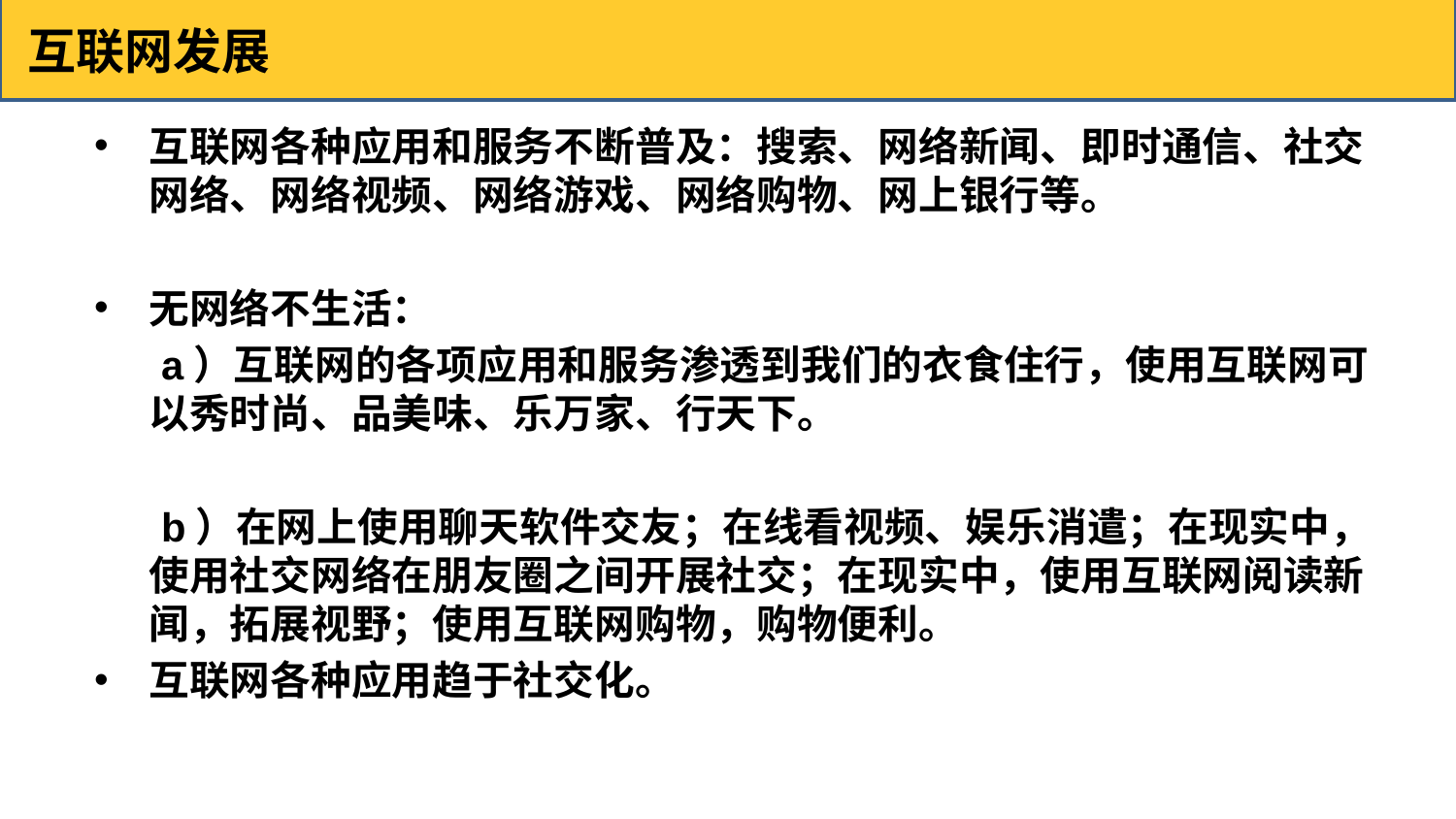

互联网发展

互联网各种应用和服务不断普及：搜索、网络新闻、即时通信、社交网络、网络视频、网络游戏、网络购物、网上银行等。

无网络不生活：
      a）互联网的各项应用和服务渗透到我们的衣食住行，使用互联网可以秀时尚、品美味、乐万家、行天下。

      b）在网上使用聊天软件交友；在线看视频、娱乐消遣；在现实中，使用社交网络在朋友圈之间开展社交；在现实中，使用互联网阅读新闻，拓展视野；使用互联网购物，购物便利。
互联网各种应用趋于社交化。
7